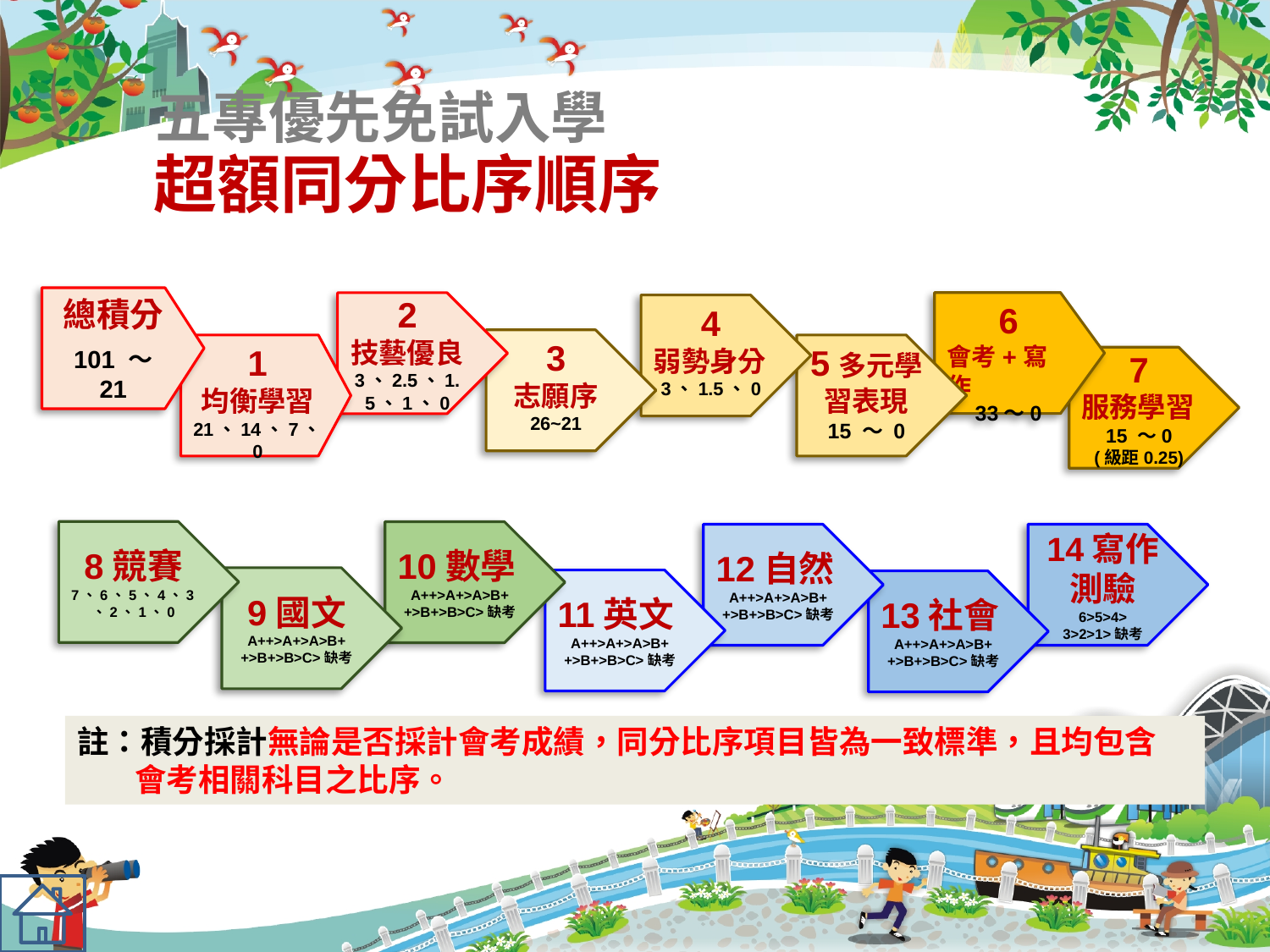

# 五專優先免試入學
超額同分比序順序
總積分
101 ～ 21
6
會考+寫作
33～0
2
技藝優良
3、2.5、1.5、1、0
4
弱勢身分3、1.5、0
3
志願序
26~21
1
均衡學習
21、14、7、0
5多元學習表現
15 ～ 0
7
服務學習15 ～0
(級距0.25)
8競賽
7、6、5、4、3、2、1、0
10數學A++>A+>A>B++>B+>B>C>缺考
12自然A++>A+>A>B++>B+>B>C>缺考
14寫作測驗
6>5>4>
3>2>1>缺考
9國文
A++>A+>A>B++>B+>B>C>缺考
11英文A++>A+>A>B++>B+>B>C>缺考
13社會A++>A+>A>B++>B+>B>C>缺考
註：積分採計無論是否採計會考成績，同分比序項目皆為一致標準，且均包含
        會考相關科目之比序。